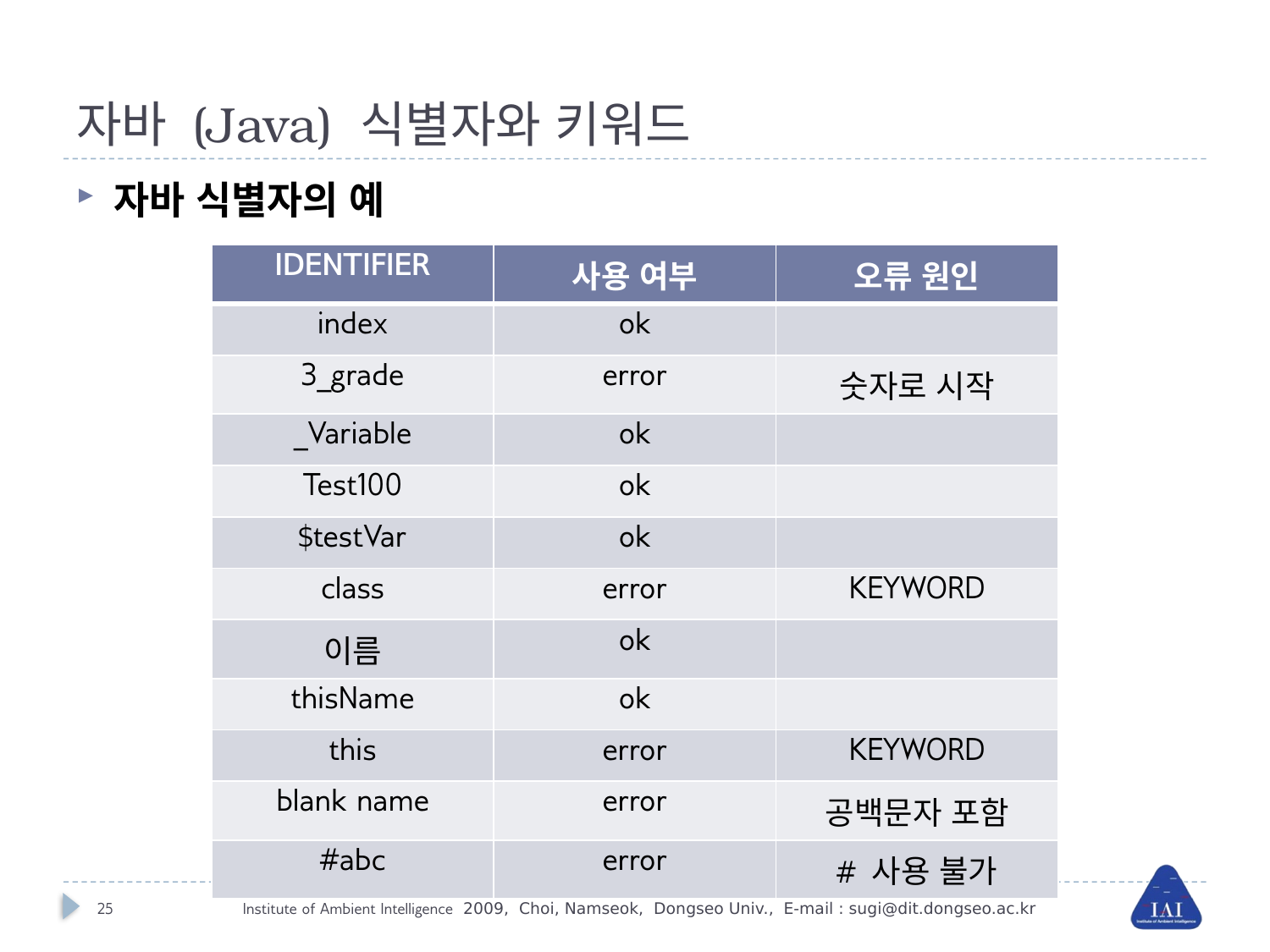

# 자바 (Java) 식별자와 키워드
자바 식별자의 예
| IDENTIFIER | 사용 여부 | 오류 원인 |
| --- | --- | --- |
| index | ok |  |
| 3\_grade | error | 숫자로 시작 |
| \_Variable | ok |  |
| Test100 | ok |  |
| $testVar | ok |  |
| class | error | KEYWORD |
| 이름 | ok |  |
| thisName | ok |  |
| this | error | KEYWORD |
| blank name | error | 공백문자 포함 |
| #abc | error | # 사용 불가 |